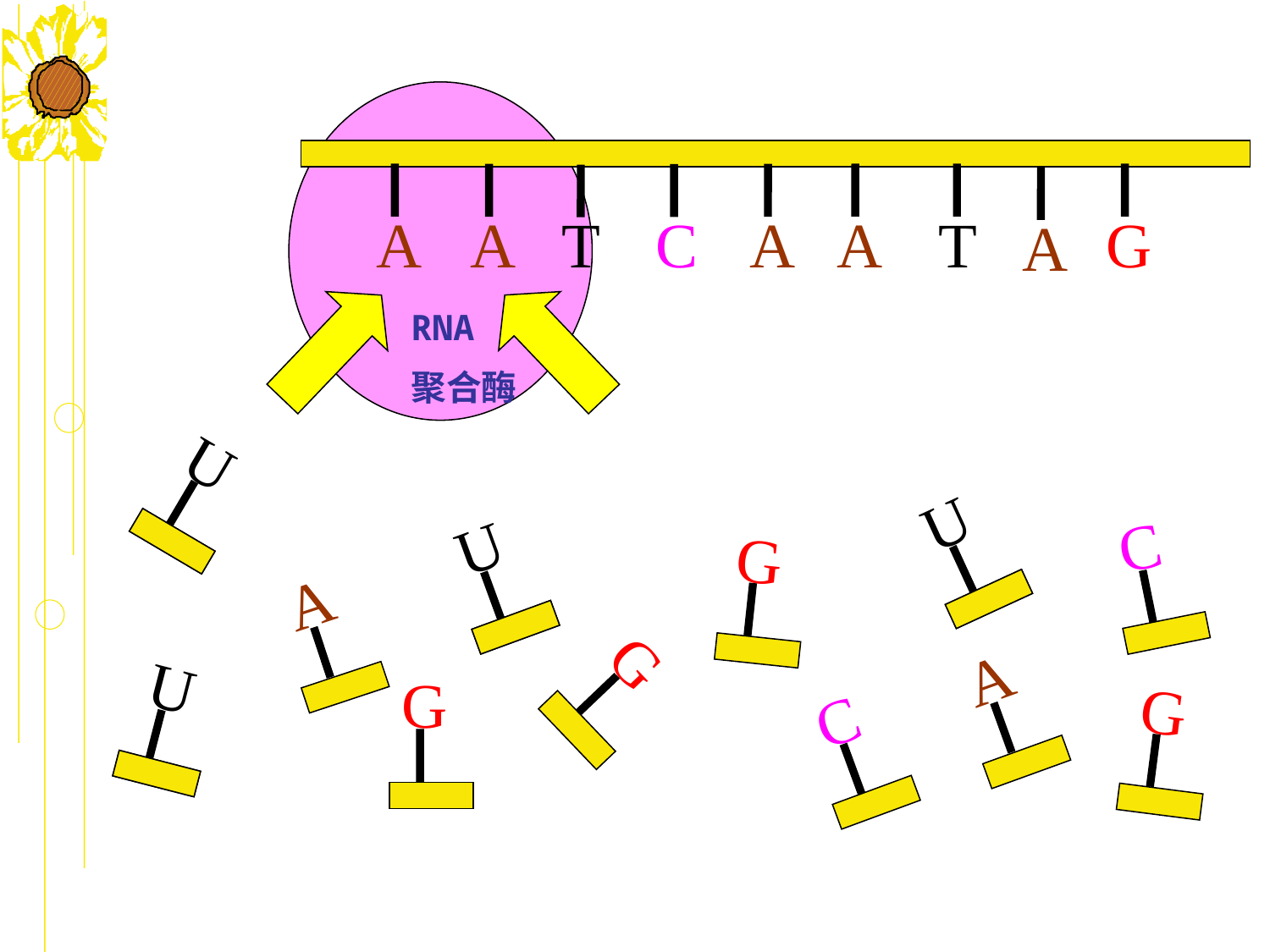

A
A
T
G
A
C
A
T
A
RNA
聚合酶

U

U

U

C

G

A

G

A

U

G

G

C